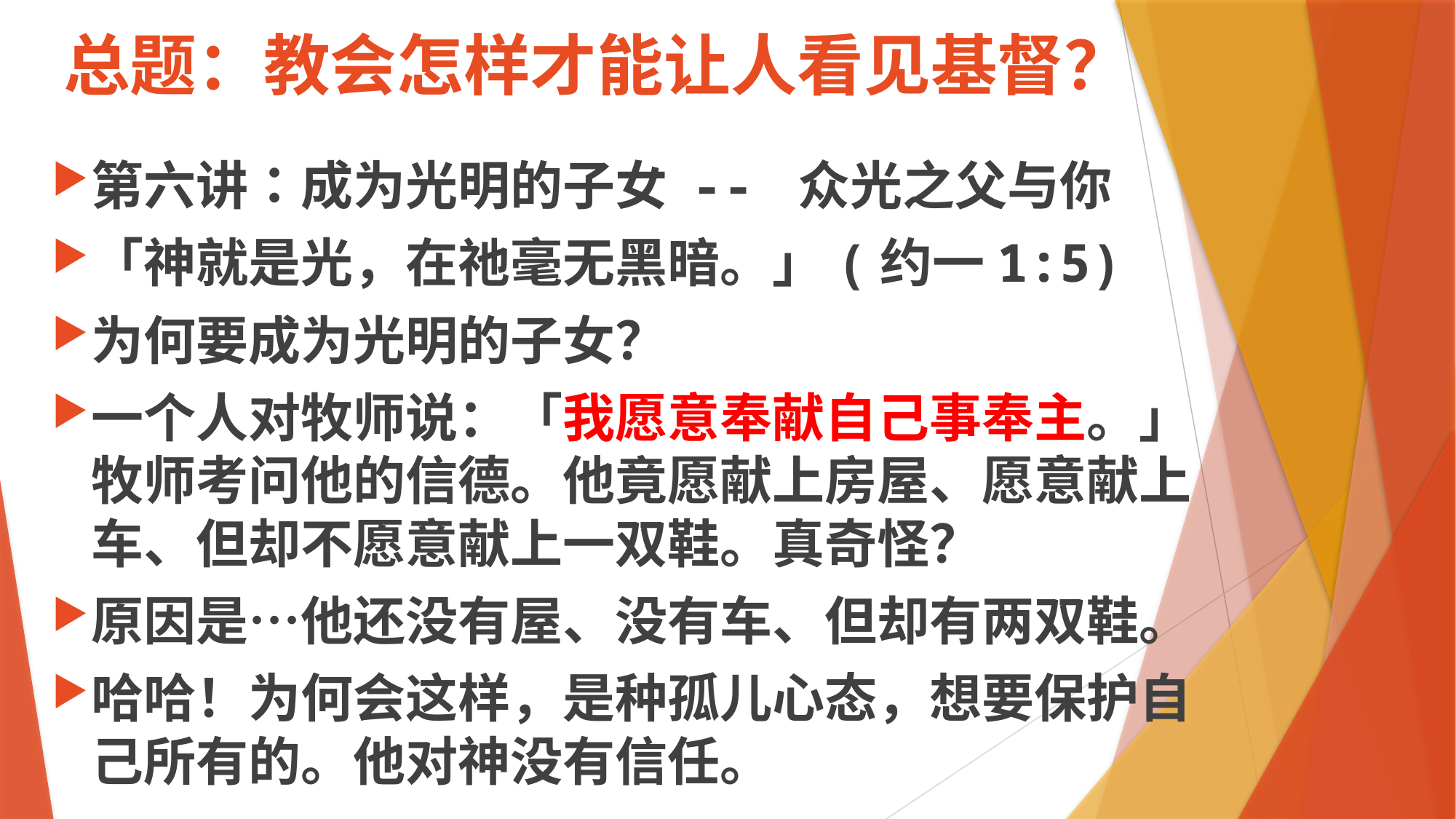

# 总题：教会怎样才能让人看见基督？
第六讲：成为光明的子女 -- 众光之父与你
「神就是光，在祂毫无黑暗。」(约一1:5)
为何要成为光明的子女？
一个人对牧师说：「我愿意奉献自己事奉主。」牧师考问他的信德。他竟愿献上房屋、愿意献上车、但却不愿意献上一双鞋。真奇怪？
原因是…他还没有屋、没有车、但却有两双鞋。
哈哈！为何会这样，是种孤儿心态，想要保护自己所有的。他对神没有信任。